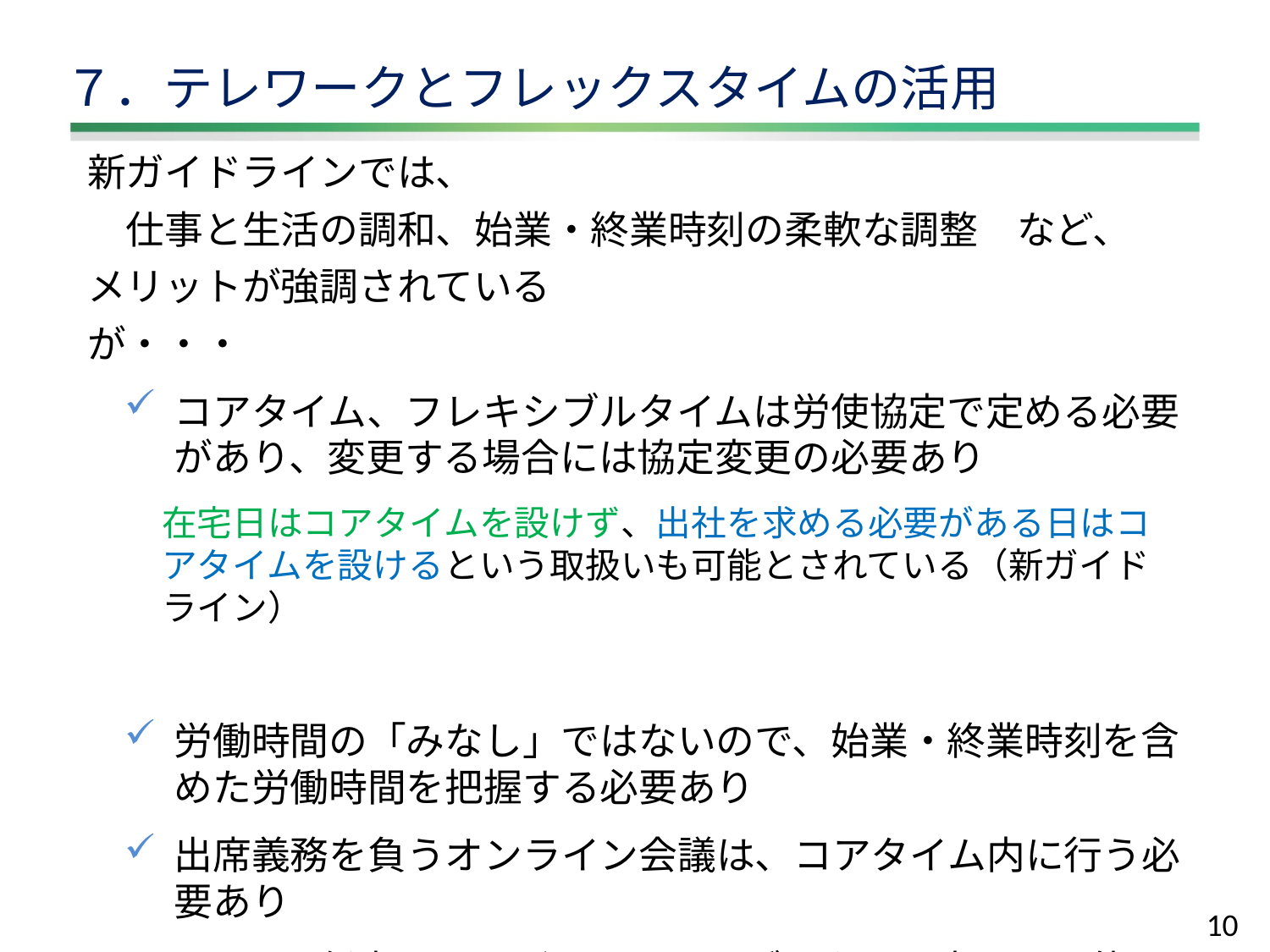

# ７．テレワークとフレックスタイムの活用

新ガイドラインでは、
　仕事と生活の調和、始業・終業時刻の柔軟な調整　など、
メリットが強調されている
が・・・
コアタイム、フレキシブルタイムは労使協定で定める必要があり、変更する場合には協定変更の必要あり
在宅日はコアタイムを設けず、出社を求める必要がある日はコアタイムを設けるという取扱いも可能とされている（新ガイドライン）

労働時間の「みなし」ではないので、始業・終業時刻を含めた労働時間を把握する必要あり
出席義務を負うオンライン会議は、コアタイム内に行う必要あり
　　・・・任意であれば、フレキシブルタイム内でも可能か？
10